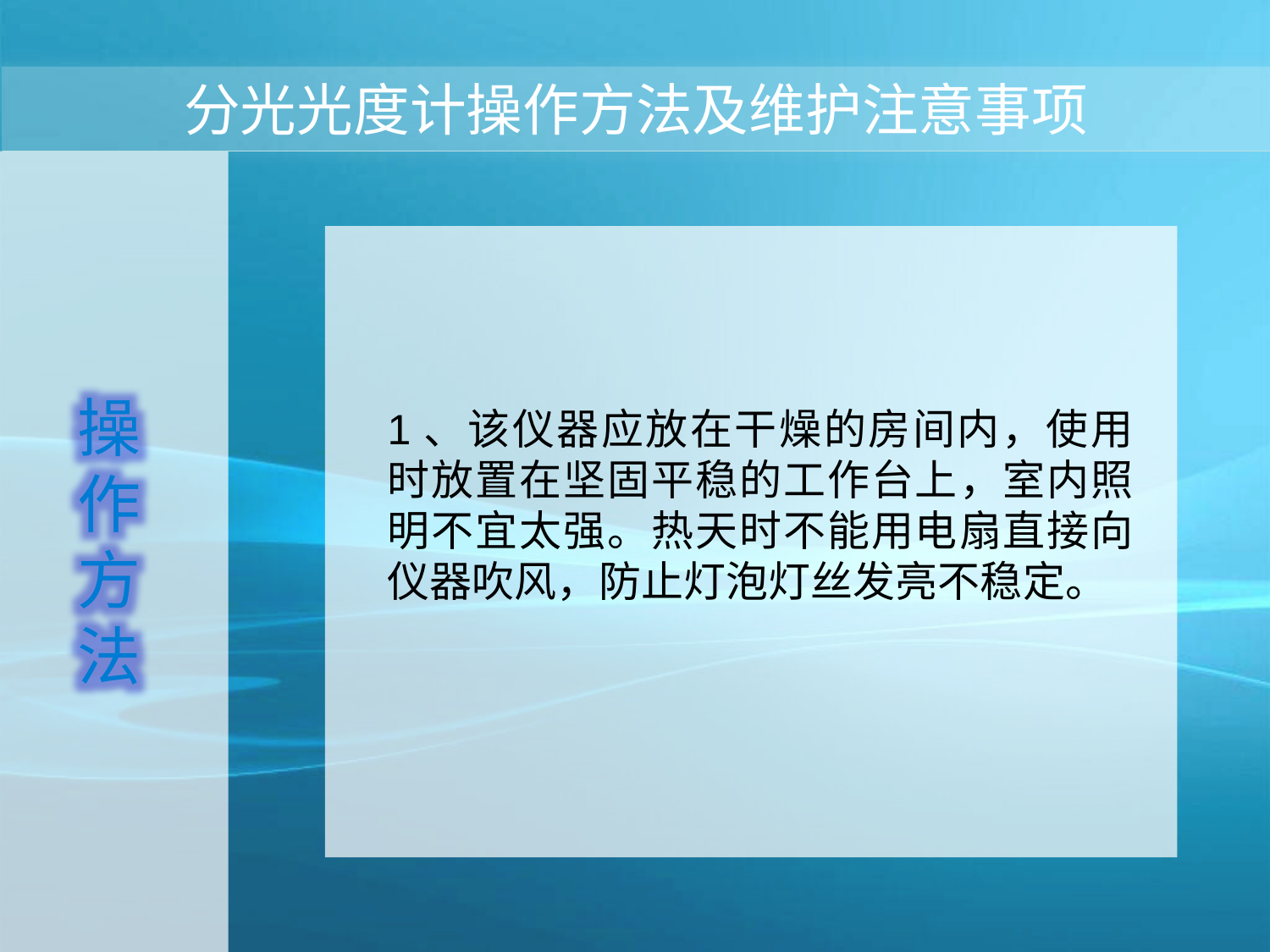

# 分光光度计操作方法及维护注意事项

操作方法
1、该仪器应放在干燥的房间内，使用时放置在坚固平稳的工作台上，室内照明不宜太强。热天时不能用电扇直接向仪器吹风，防止灯泡灯丝发亮不稳定。